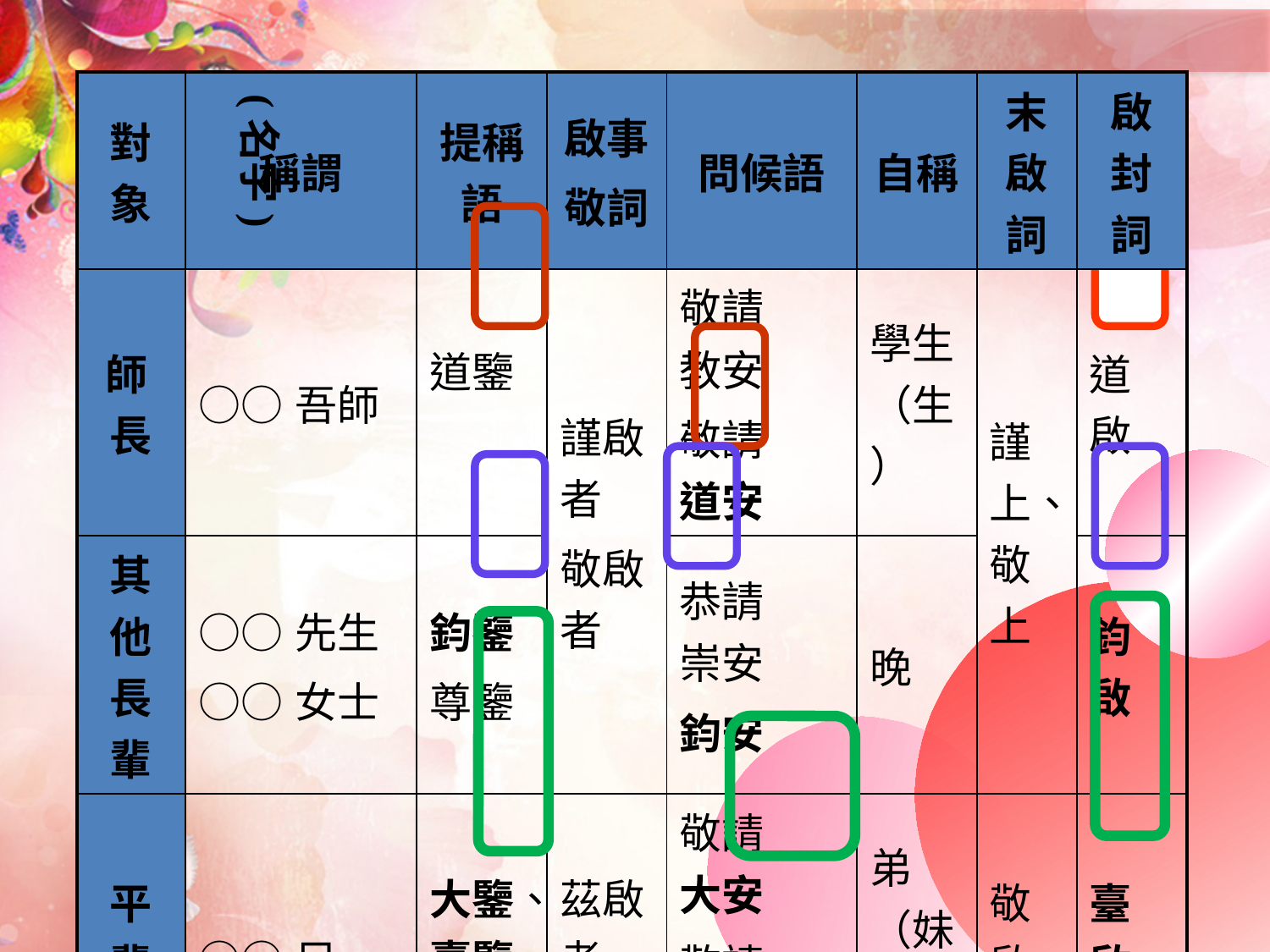

| 對象 | 稱謂 | 提稱語 | 啟事 敬詞 | 問候語 | 自稱 | 末啟詞 | 啟封詞 |
| --- | --- | --- | --- | --- | --- | --- | --- |
| 師 長 | ○○吾師 | 道鑒 | 謹啟者 敬啟者 | 敬請　教安 敬請　道安 | 學生（生） | 謹上、敬上 | 道啟 |
| 其他長輩 | ○○先生 ○○女士 | 鈞鑒 尊鑒 |  | 恭請　崇安 鈞安 | 晚 |  | 鈞啟 |
| 平輩同學 | ○○兄 ○○姐 | 大鑒、臺鑒、 惠鑒、足下 | 茲啟者 逕啟者 | 敬請　大安 敬請　臺安 順頌　時祺 | 弟（妹） 學弟、學妹 | 敬啟、謹啟 | 臺啟、大啟 |
(名字)